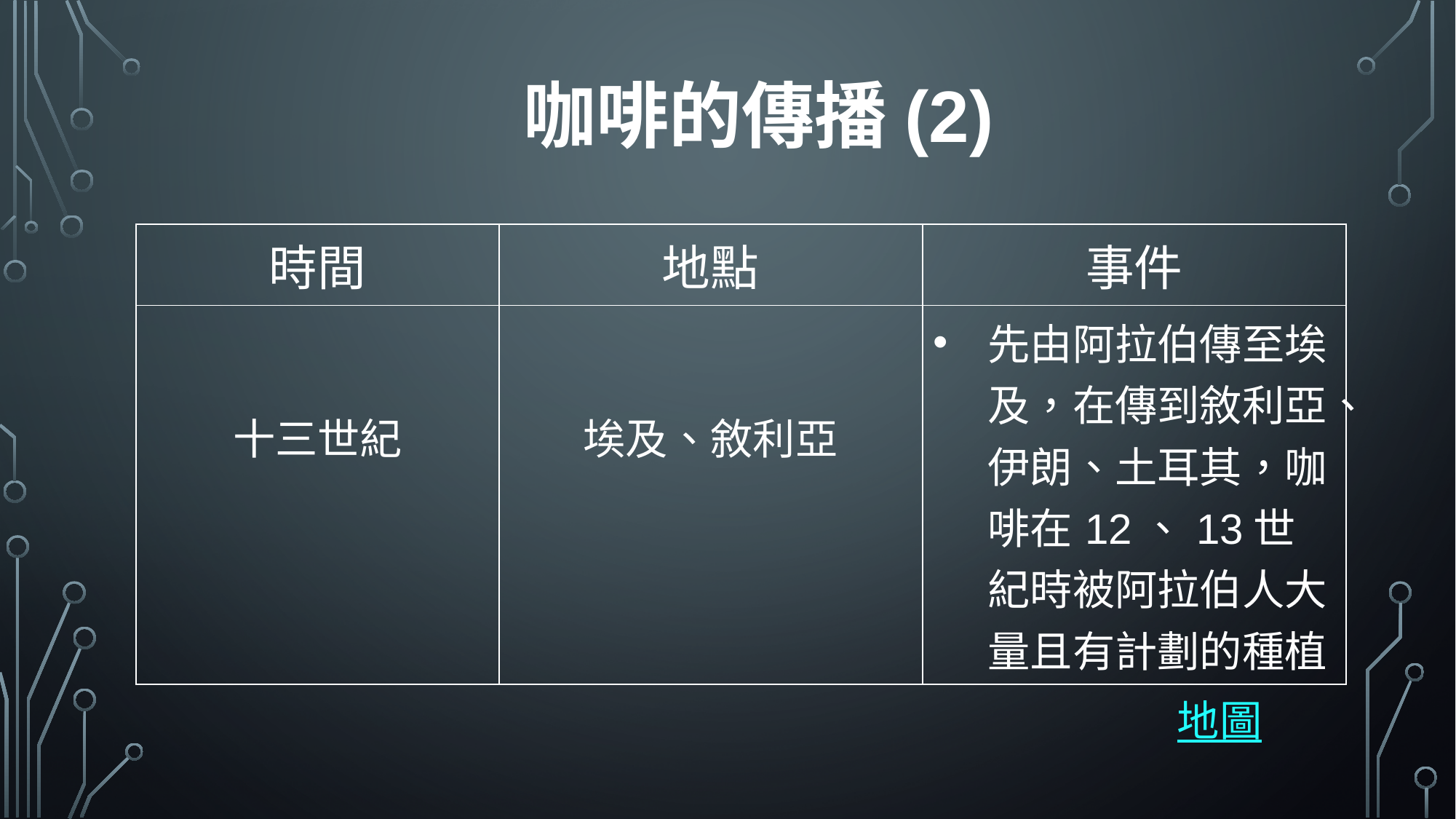

# 咖啡的傳播(2)
| 時間 | 地點 | 事件 |
| --- | --- | --- |
| 十三世紀 | 埃及、敘利亞 | 先由阿拉伯傳至埃及，在傳到敘利亞、伊朗、土耳其，咖啡在12、13世紀時被阿拉伯人大量且有計劃的種植 |
地圖